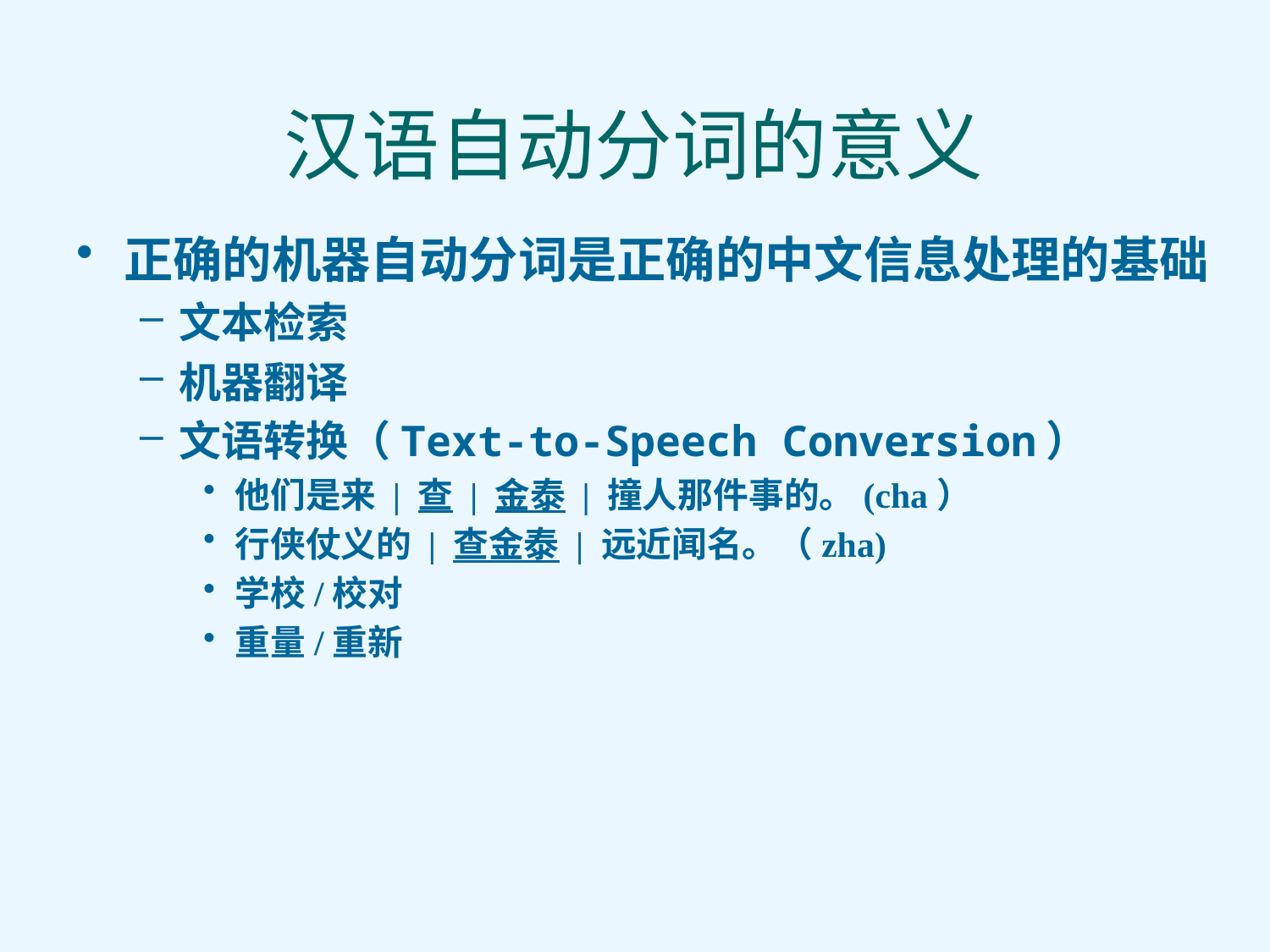

汉语自动分词的意义
正确的机器自动分词是正确的中文信息处理的基础
文本检索
机器翻译
文语转换（Text-to-Speech Conversion）
他们是来 | 查 | 金泰 | 撞人那件事的。(cha）
行侠仗义的 | 查金泰 | 远近闻名。（zha)
学校/校对
重量/重新